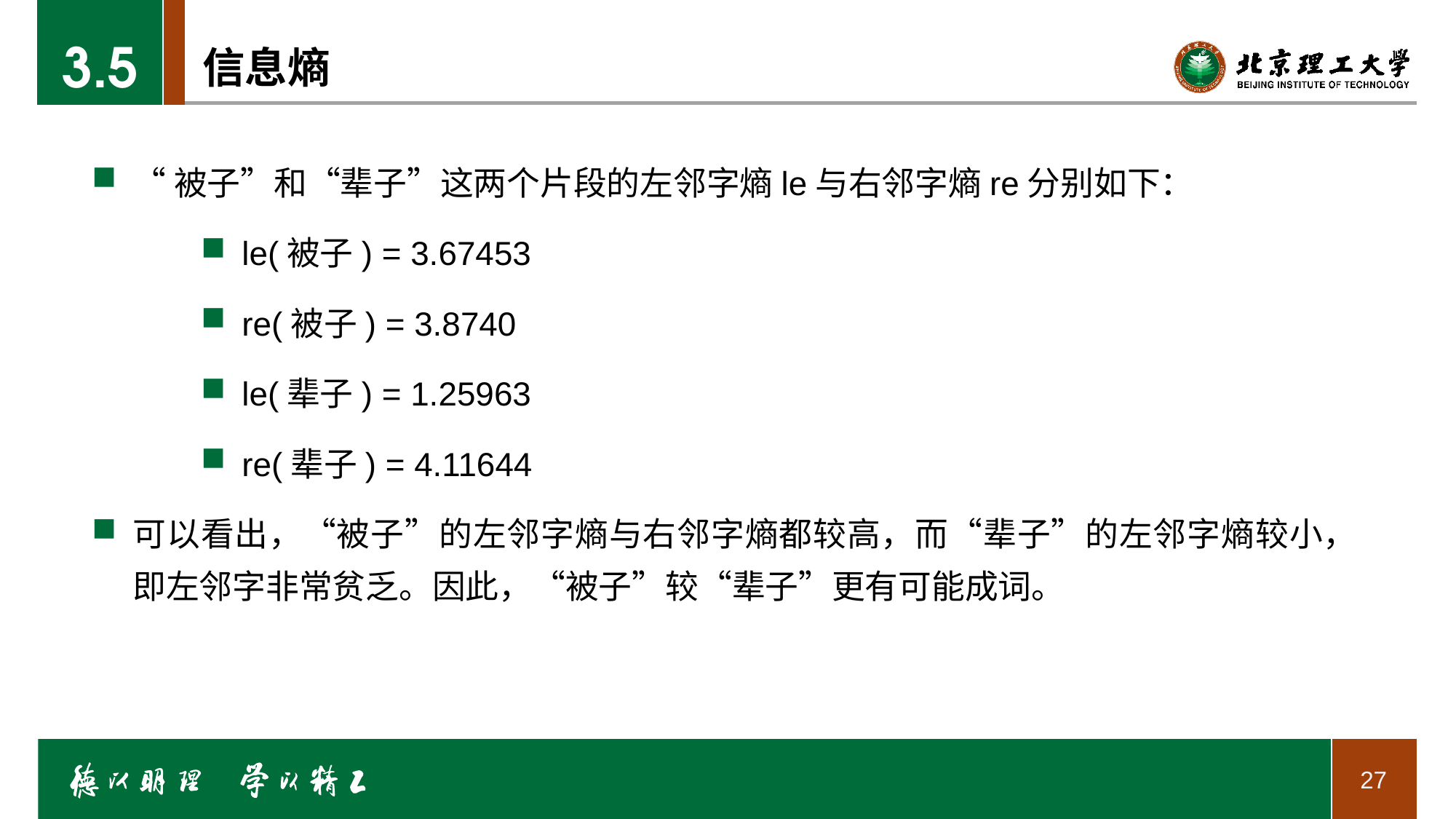

3.5
# 信息熵
“被子”和“辈子”这两个片段的左邻字熵le与右邻字熵re分别如下：
le(被子) = 3.67453
re(被子) = 3.8740
le(辈子) = 1.25963
re(辈子) = 4.11644
可以看出，“被子”的左邻字熵与右邻字熵都较高，而“辈子”的左邻字熵较小，即左邻字非常贫乏。因此，“被子”较“辈子”更有可能成词。